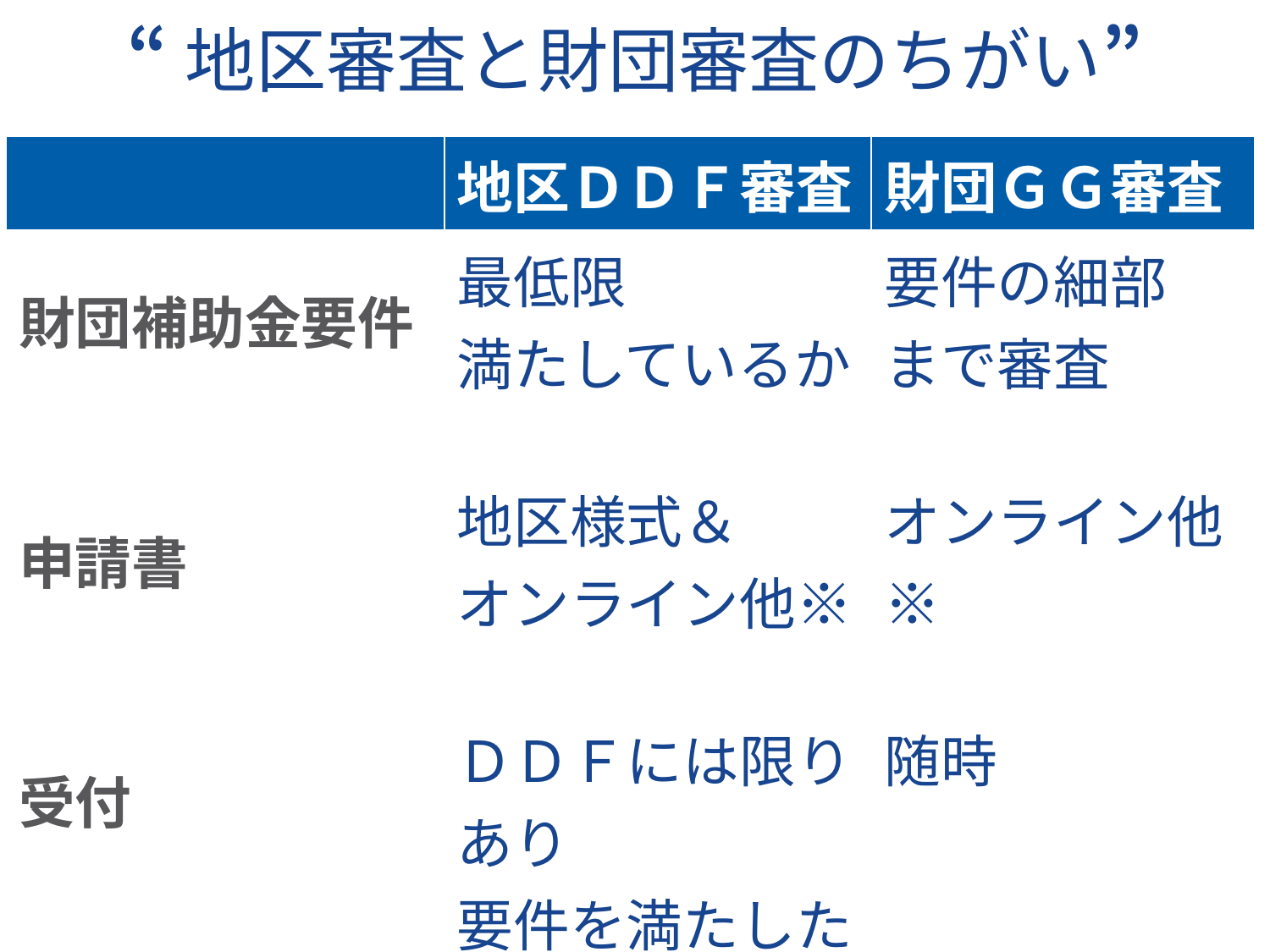

“地区審査と財団審査のちがい”
|  | 地区ＤＤＦ審査 | 財団ＧＧ審査 |
| --- | --- | --- |
| 財団補助金要件 | 最低限 満たしているか | 要件の細部 まで審査 |
| 申請書 | 地区様式＆ オンライン他※ | オンライン他※ |
| 受付 | ＤＤＦには限りあり 要件を満たした GG申請可能な クラブから審査 | 随時 |